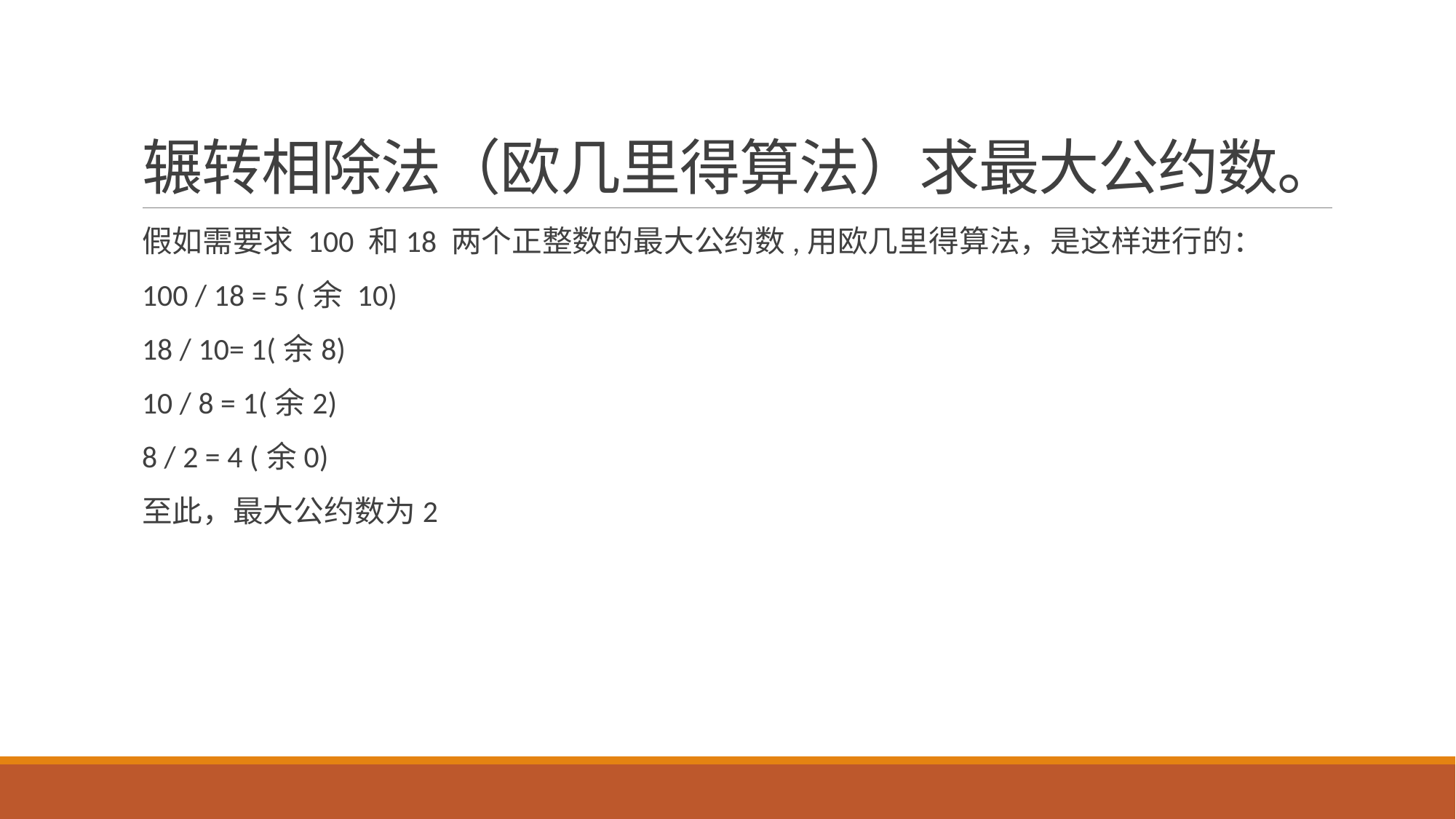

# 辗转相除法（欧几里得算法）求最大公约数。
假如需要求 100 和18 两个正整数的最大公约数,用欧几里得算法，是这样进行的：
100 / 18 = 5 (余 10)
18 / 10= 1(余8)
10 / 8 = 1(余2)
8 / 2 = 4 (余0)
至此，最大公约数为2